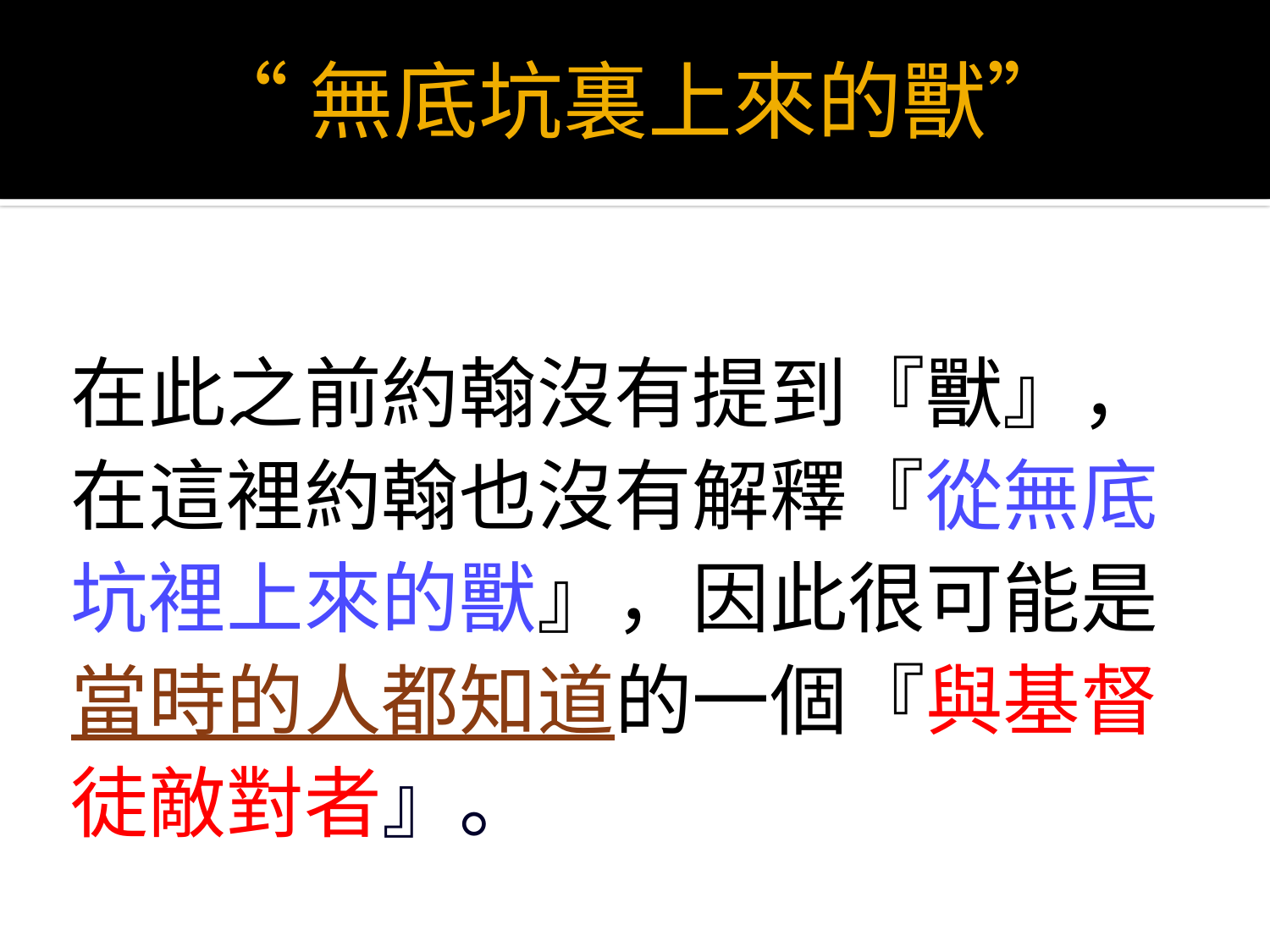

# “無底坑裏上來的獸”
在此之前約翰沒有提到『獸』，在這裡約翰也沒有解釋『從無底坑裡上來的獸』，因此很可能是當時的人都知道的一個『與基督徒敵對者』。